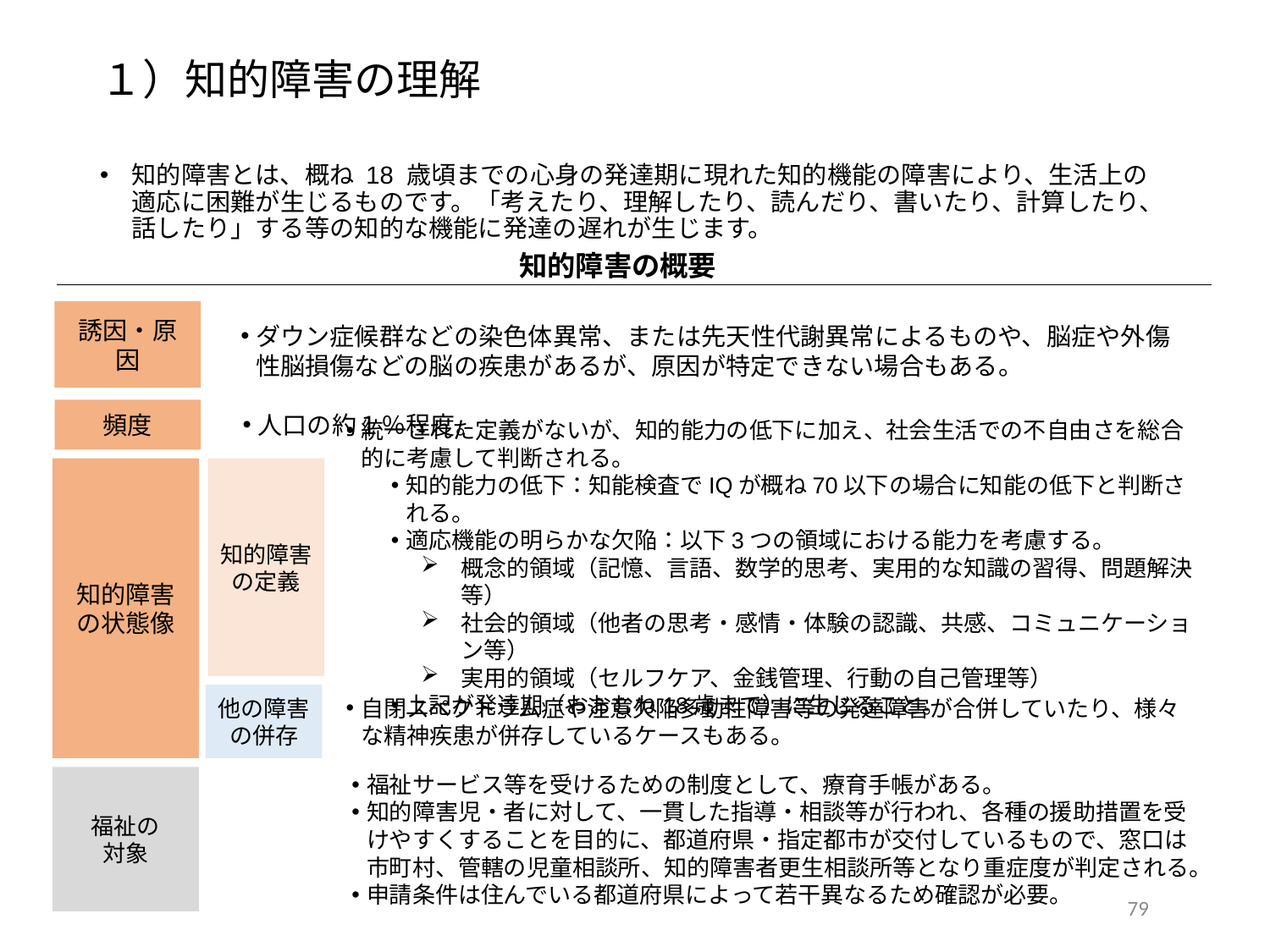

１）知的障害の理解
知的障害とは、概ね 18 歳頃までの心身の発達期に現れた知的機能の障害により、生活上の適応に困難が生じるものです。「考えたり、理解したり、読んだり、書いたり、計算したり、話したり」する等の知的な機能に発達の遅れが生じます。

知的障害の概要
ダウン症候群などの染色体異常、または先天性代謝異常によるものや、脳症や外傷性脳損傷などの脳の疾患があるが、原因が特定できない場合もある。
誘因・原因
人口の約１％程度。
頻度
知的障害の定義
統一された定義がないが、知的能力の低下に加え、社会生活での不自由さを総合的に考慮して判断される。
知的能力の低下：知能検査でIQが概ね70以下の場合に知能の低下と判断される。
適応機能の明らかな欠陥：以下3つの領域における能力を考慮する。
概念的領域（記憶、言語、数学的思考、実用的な知識の習得、問題解決等）
社会的領域（他者の思考・感情・体験の認識、共感、コミュニケーション等）
実用的領域（セルフケア、金銭管理、行動の自己管理等）
上記が発達期（おおむね18歳まで）に生じること。
知的障害の状態像
自閉スペクトラム症や注意欠陥多動性障害等の発達障害が合併していたり、様々な精神疾患が併存しているケースもある。
他の障害の併存
福祉サービス等を受けるための制度として、療育手帳がある。
知的障害児・者に対して、一貫した指導・相談等が行われ、各種の援助措置を受けやすくすることを目的に、都道府県・指定都市が交付しているもので、窓口は市町村、管轄の児童相談所、知的障害者更生相談所等となり重症度が判定される。
申請条件は住んでいる都道府県によって若干異なるため確認が必要。
福祉の
対象
79